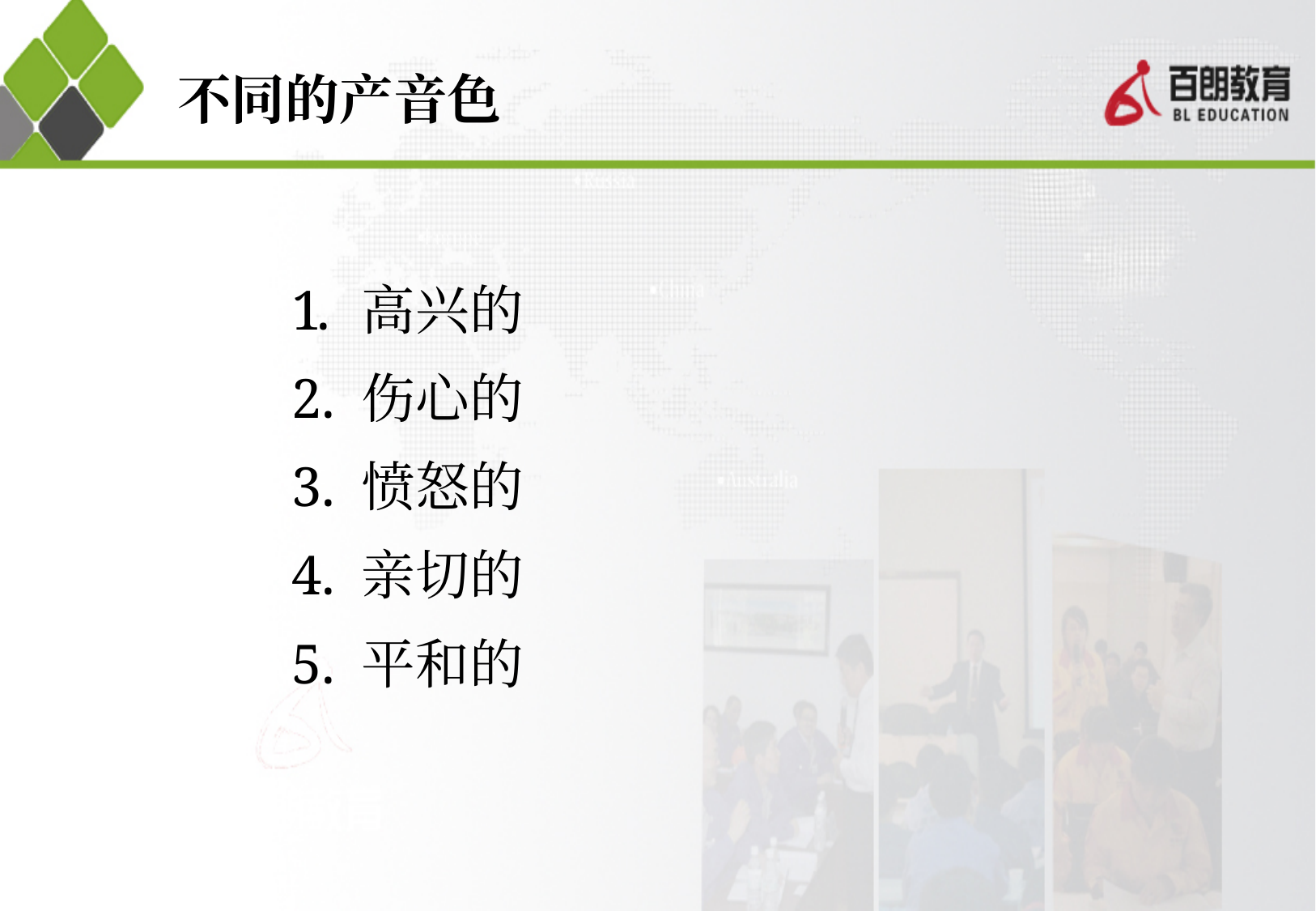

# 不同的产音色
高兴的
伤心的
愤怒的
亲切的
平和的